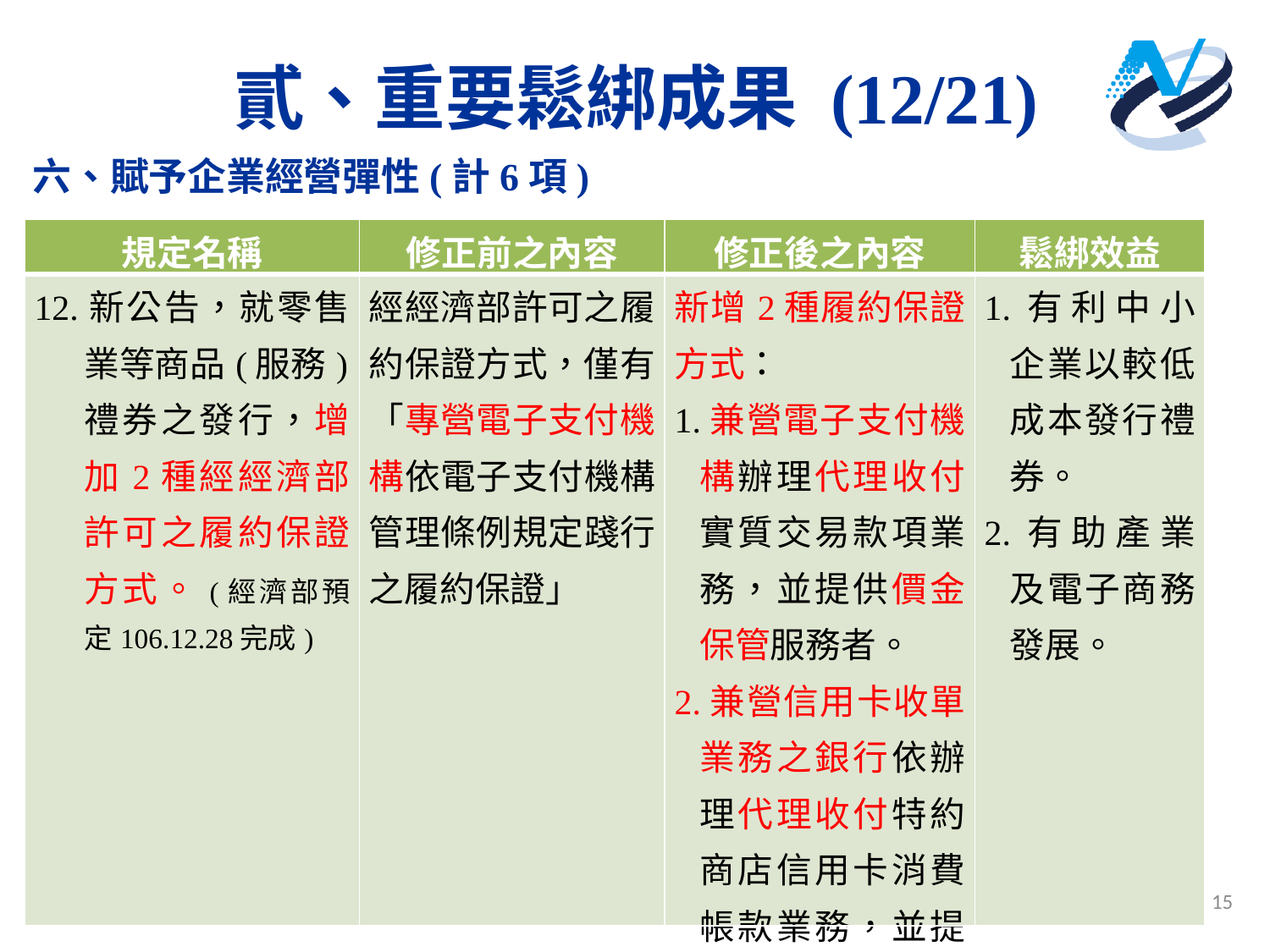

# 貳、重要鬆綁成果 (12/21)
六、賦予企業經營彈性(計6項)
| 規定名稱 | 修正前之內容 | 修正後之內容 | 鬆綁效益 |
| --- | --- | --- | --- |
| 12.新公告，就零售業等商品(服務)禮券之發行，增加2種經經濟部許可之履約保證方式。(經濟部預定106.12.28完成) | 經經濟部許可之履約保證方式，僅有「專營電子支付機構依電子支付機構管理條例規定踐行之履約保證」 | 新增2種履約保證方式： 1.兼營電子支付機構辦理代理收付實質交易款項業務，並提供價金保管服務者。 2.兼營信用卡收單業務之銀行依辦理代理收付特約商店信用卡消費帳款業務，並提供價金保管服務者。 | 1.有利中小企業以較低成本發行禮券。 2.有助產業及電子商務發展。 |
15